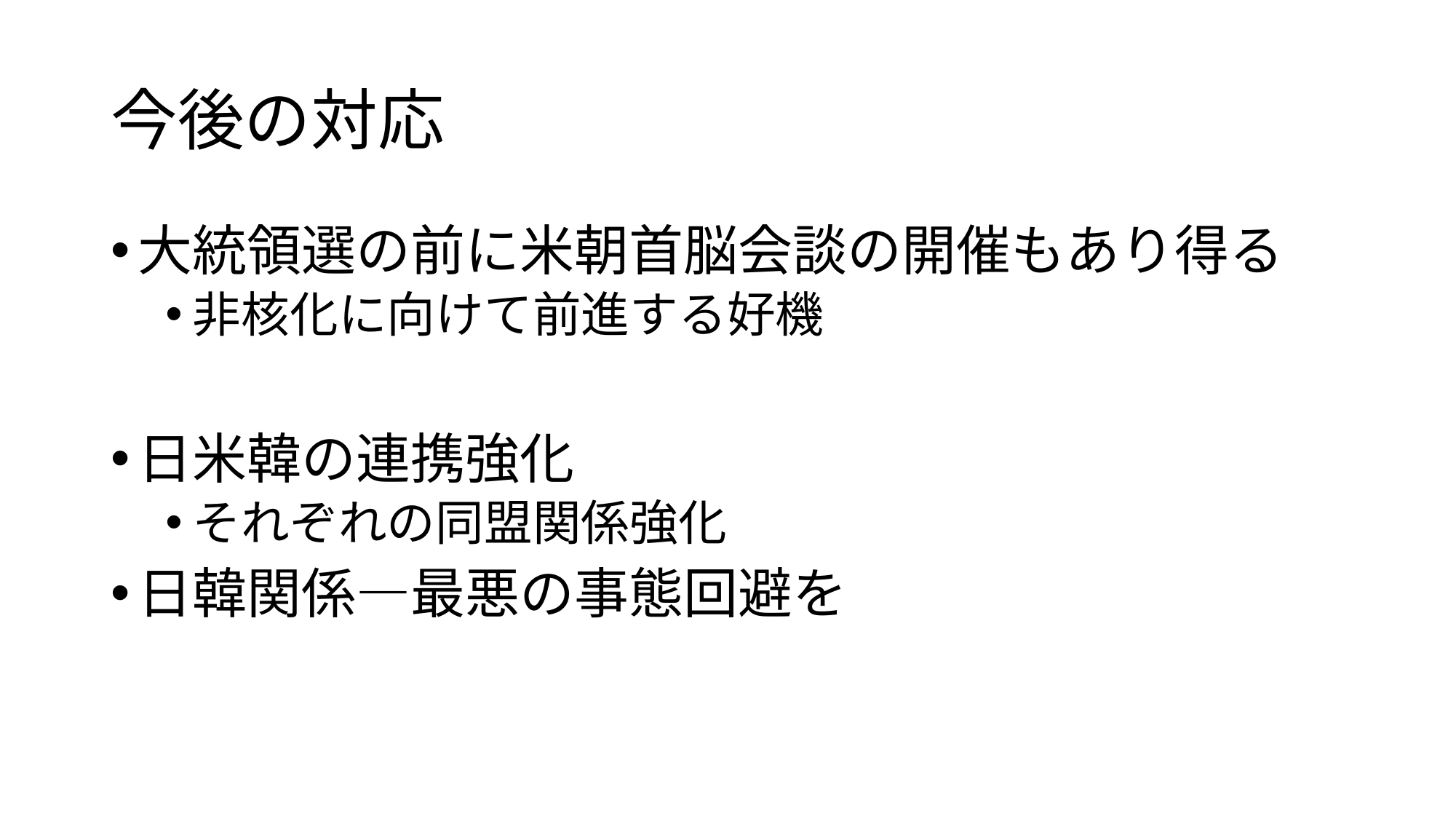

# 今後の対応
大統領選の前に米朝首脳会談の開催もあり得る
非核化に向けて前進する好機

日米韓の連携強化
それぞれの同盟関係強化
日韓関係—最悪の事態回避を